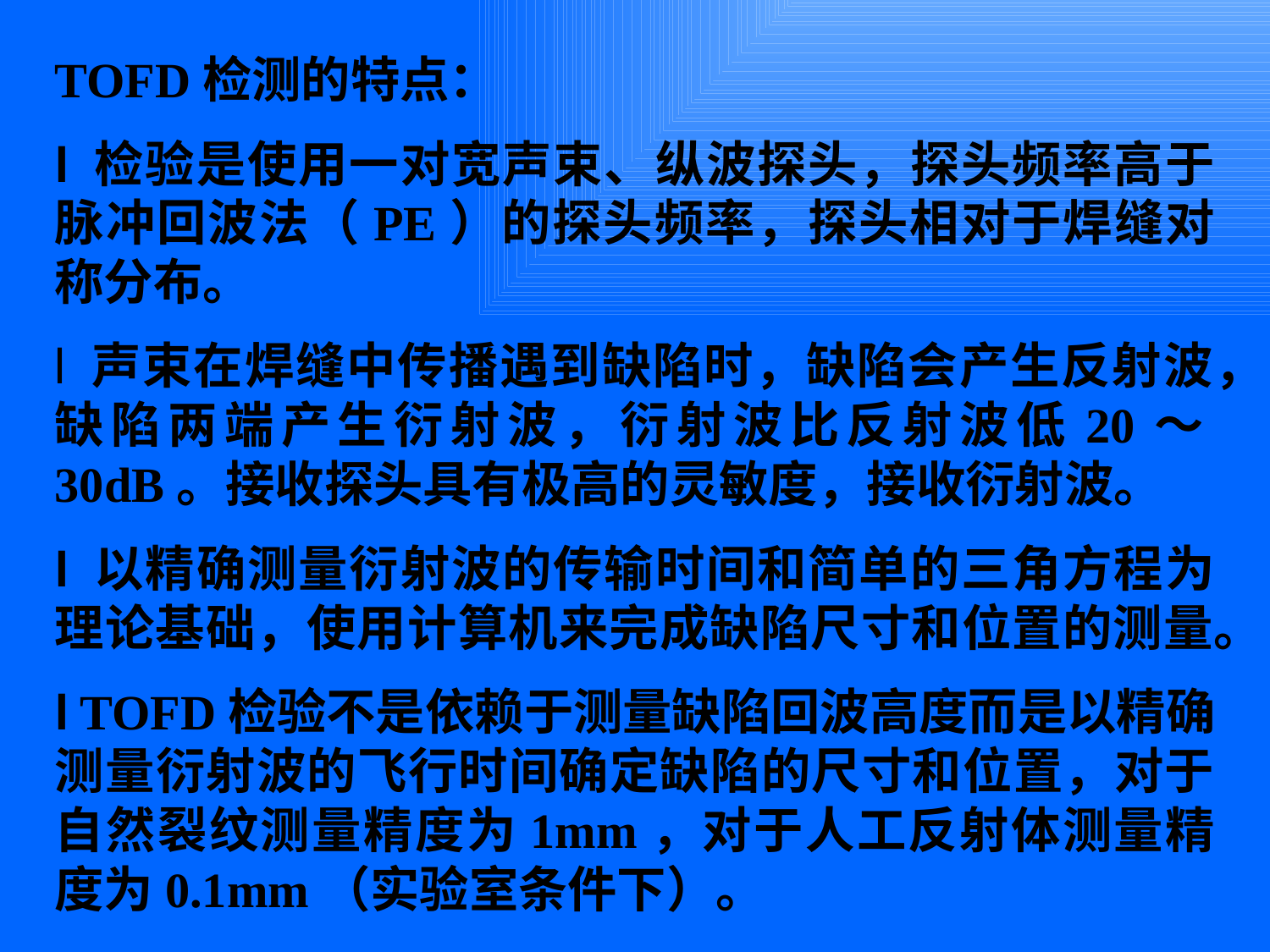

TOFD检测的特点：
l 检验是使用一对宽声束、纵波探头，探头频率高于脉冲回波法（PE）的探头频率，探头相对于焊缝对称分布。
l 声束在焊缝中传播遇到缺陷时，缺陷会产生反射波，缺陷两端产生衍射波，衍射波比反射波低20～30dB。接收探头具有极高的灵敏度，接收衍射波。
l 以精确测量衍射波的传输时间和简单的三角方程为理论基础，使用计算机来完成缺陷尺寸和位置的测量。
l TOFD检验不是依赖于测量缺陷回波高度而是以精确测量衍射波的飞行时间确定缺陷的尺寸和位置，对于自然裂纹测量精度为1mm，对于人工反射体测量精度为0.1mm（实验室条件下）。